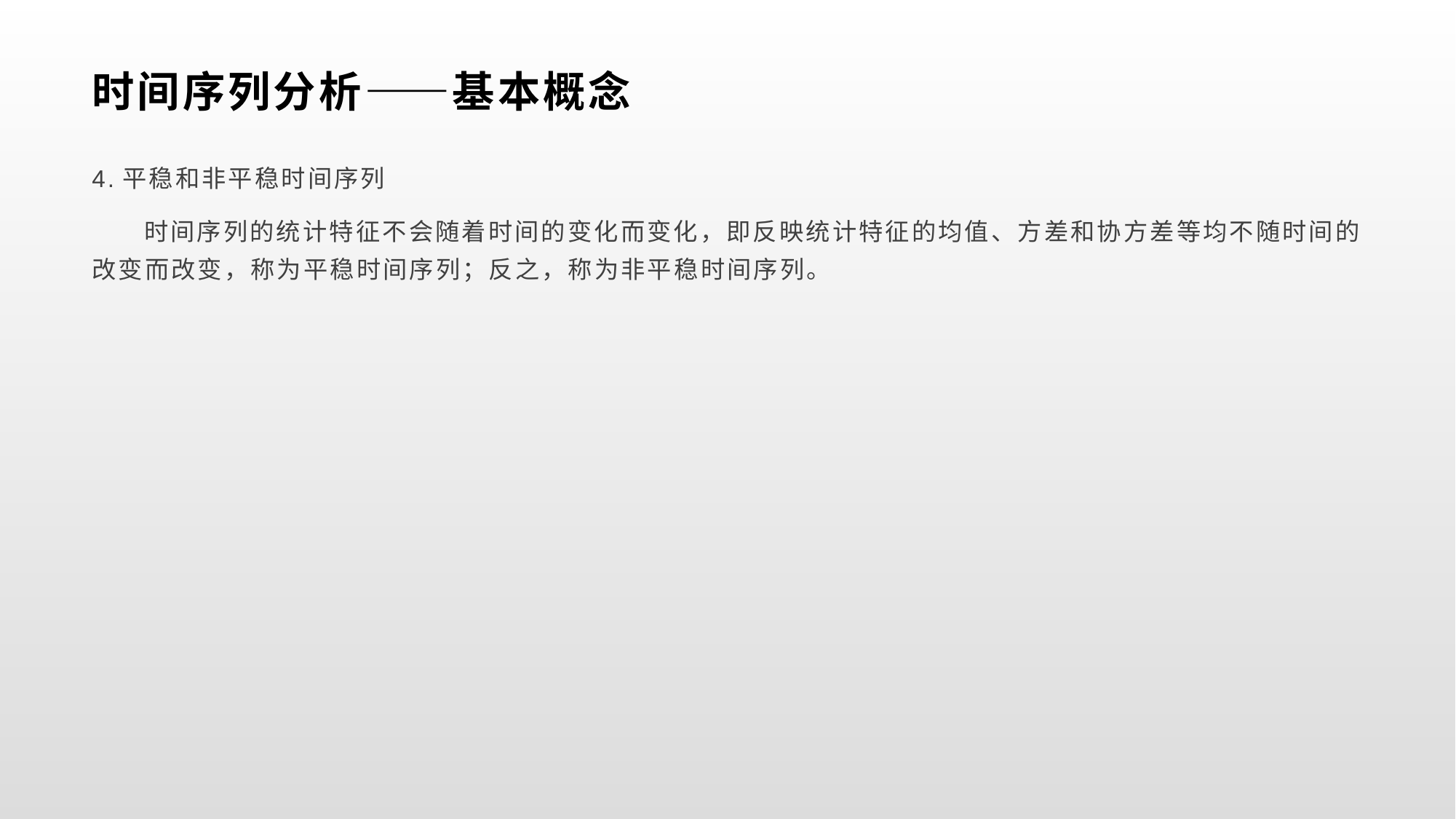

# 时间序列分析——基本概念
4.平稳和非平稳时间序列
      时间序列的统计特征不会随着时间的变化而变化，即反映统计特征的均值、方差和协方差等均不随时间的改变而改变，称为平稳时间序列；反之，称为非平稳时间序列。